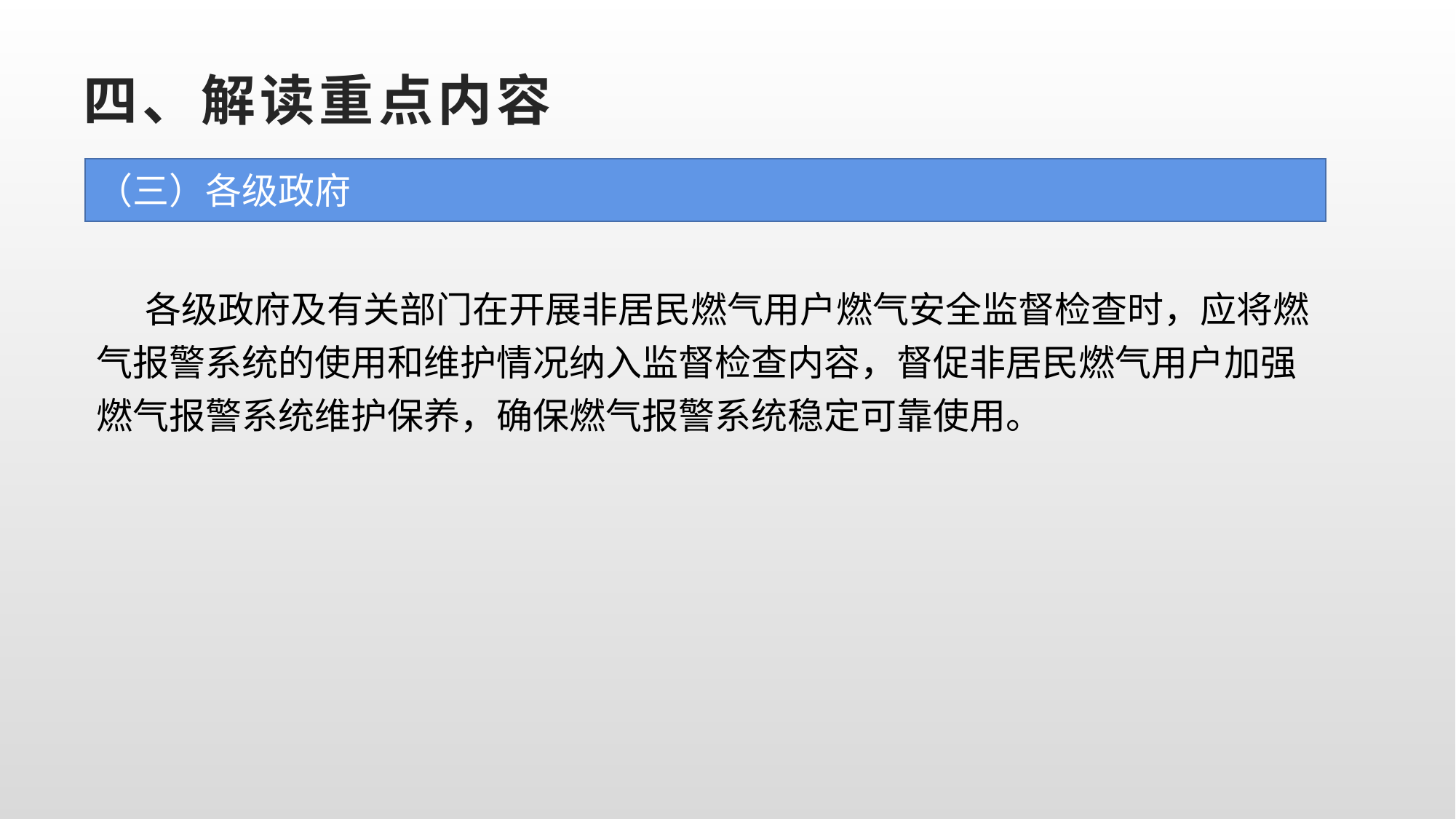

# 四、解读重点内容
（三）各级政府
各级政府及有关部门在开展非居民燃气用户燃气安全监督检查时，应将燃气报警系统的使用和维护情况纳入监督检查内容，督促非居民燃气用户加强燃气报警系统维护保养，确保燃气报警系统稳定可靠使用。